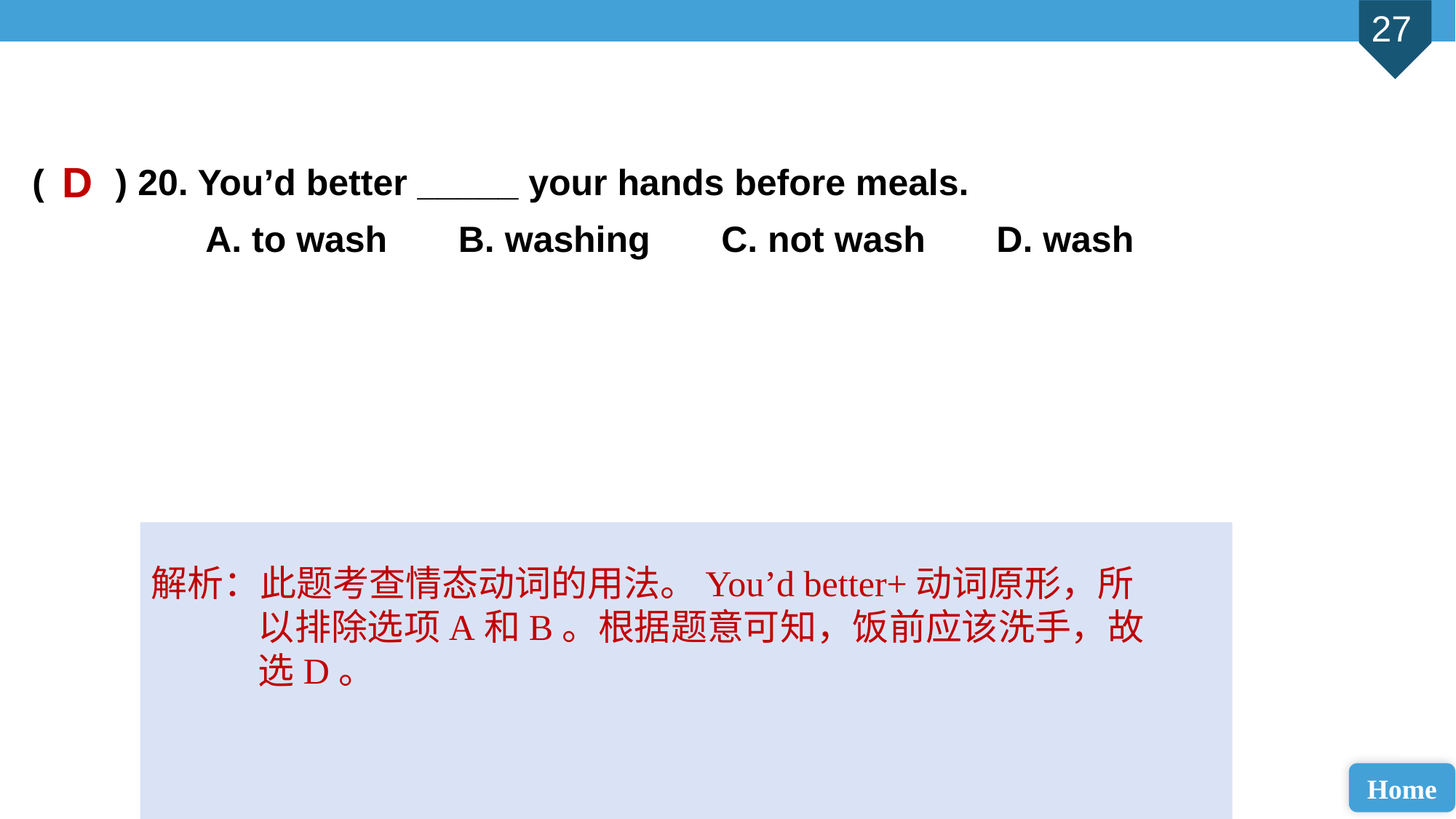

(       ) 20. You’d better _____ your hands before meals.
                 A. to wash       B. washing       C. not wash       D. wash
D

解析：此题考查情态动词的用法。You’d better+动词原形，所以排除选项A和B。根据题意可知，饭前应该洗手，故选D。